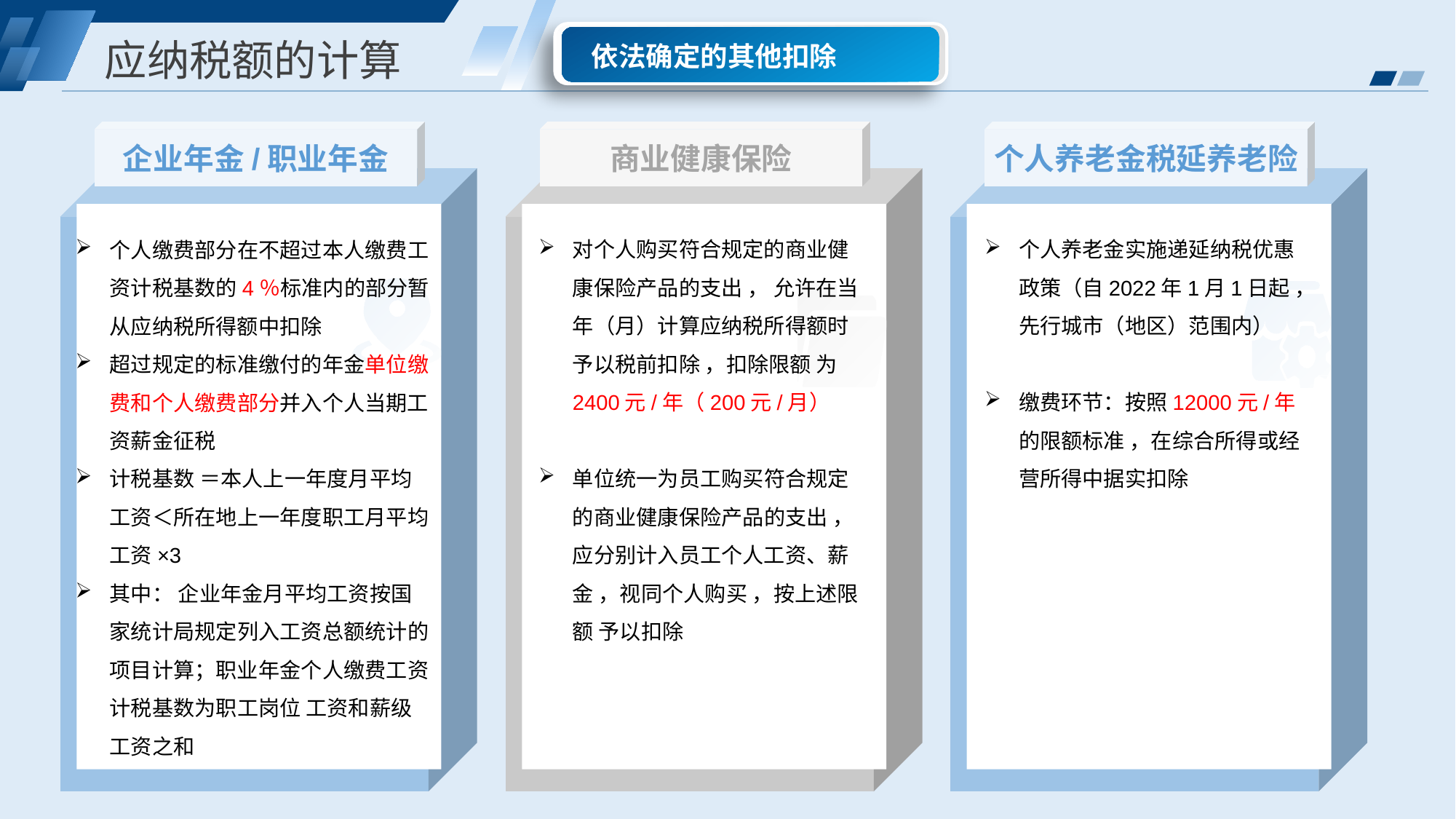

依法确定的其他扣除
应纳税额的计算
企业年金/职业年金
商业健康保险
个人养老金税延养老险

对个人购买符合规定的商业健康保险产品的支出 ， 允许在当年（月）计算应纳税所得额时予以税前扣除 ，扣除限额 为2400元/年（200元/月）

单位统一为员工购买符合规定的商业健康保险产品的支出 ，应分别计入员工个人工资、薪金 ，视同个人购买 ，按上述限额 予以扣除

个人养老金实施递延纳税优惠政策（自2022年1月1日起 ，先行城市（地区）范围内）

缴费环节：按照12000元/年的限额标准 ，在综合所得或经营所得中据实扣除
个人缴费部分在不超过本人缴费工资计税基数的4％标准内的部分暂从应纳税所得额中扣除
超过规定的标准缴付的年金单位缴费和个人缴费部分并入个人当期工资薪金征税
计税基数 ＝本人上一年度月平均工资＜所在地上一年度职工月平均工资×3
其中： 企业年金月平均工资按国家统计局规定列入工资总额统计的项目计算；职业年金个人缴费工资计税基数为职工岗位 工资和薪级工资之和